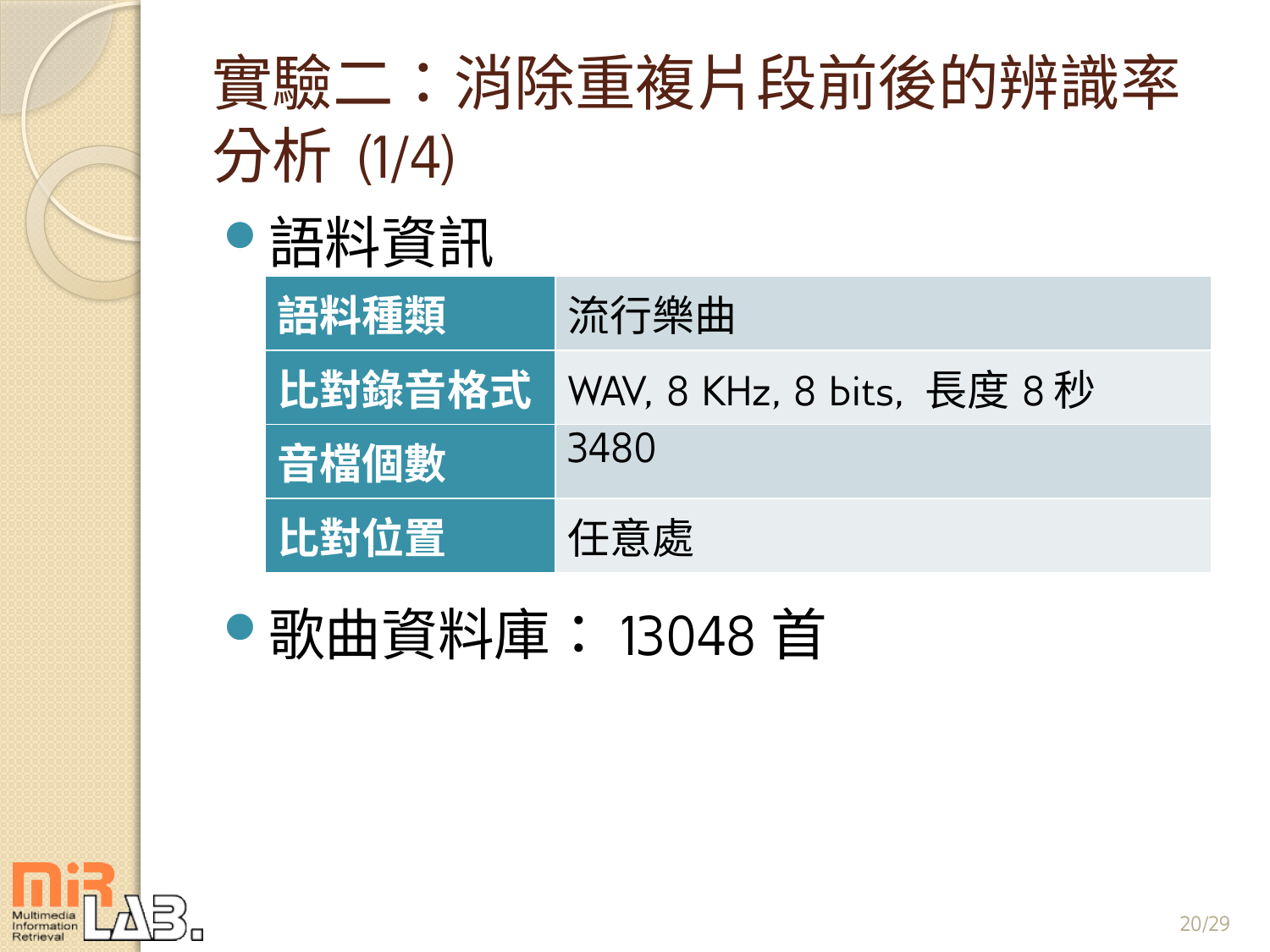

# 實驗二：消除重複片段前後的辨識率分析 (1/4)
語料資訊

歌曲資料庫：13048首

| 語料種類 | 流行樂曲 |
| --- | --- |
| 比對錄音格式 | WAV, 8 KHz, 8 bits, 長度8秒 |
| 音檔個數 | 3480 |
| 比對位置 | 任意處 |